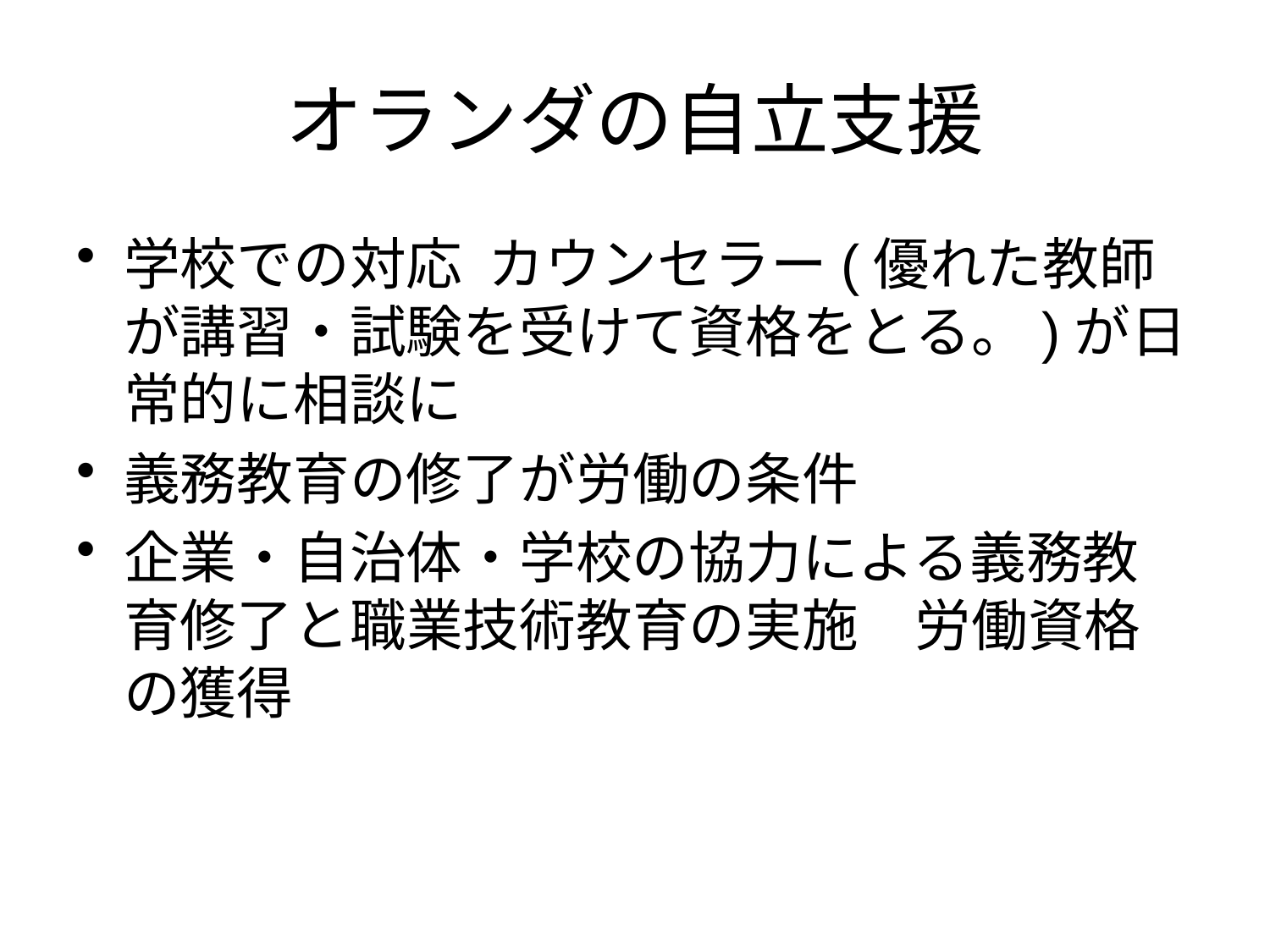

# オランダの自立支援
学校での対応  カウンセラー(優れた教師が講習・試験を受けて資格をとる。)が日常的に相談に
義務教育の修了が労働の条件
企業・自治体・学校の協力による義務教育修了と職業技術教育の実施　労働資格の獲得